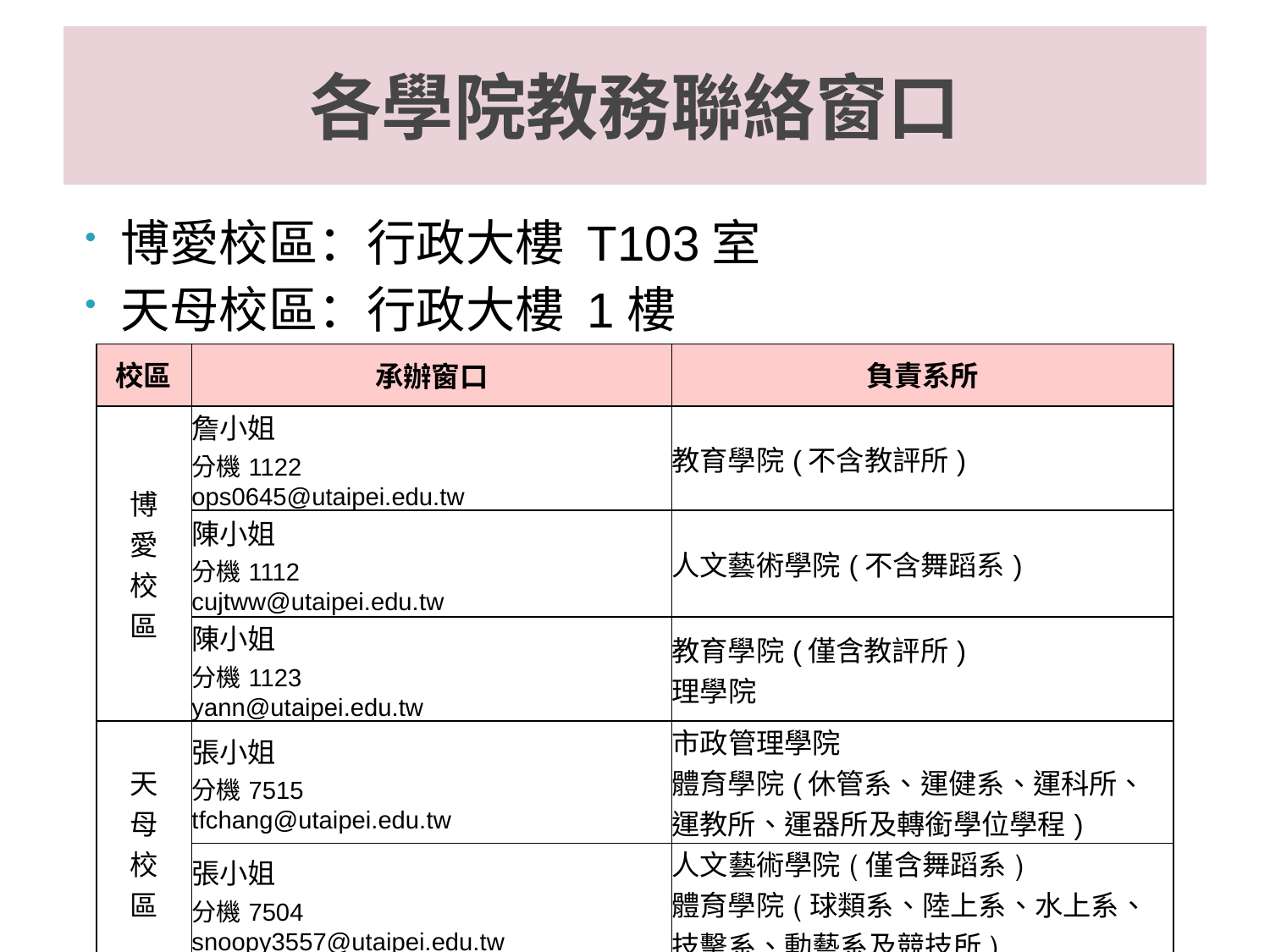

# 各學院教務聯絡窗口
博愛校區：行政大樓 T103室
天母校區：行政大樓 1樓
| 校區 | 承辦窗口 | 負責系所 |
| --- | --- | --- |
| 博 愛 校 區 | 詹小姐 分機1122 ops0645@utaipei.edu.tw | 教育學院(不含教評所) |
|  | 陳小姐 分機1112 cujtww@utaipei.edu.tw | 人文藝術學院(不含舞蹈系) |
|  | 陳小姐 分機1123 yann@utaipei.edu.tw | 教育學院(僅含教評所) 理學院 |
| 天 母 校 區 | 張小姐 分機7515 tfchang@utaipei.edu.tw | 市政管理學院 體育學院(休管系、運健系、運科所、運教所、運器所及轉銜學位學程) |
|  | 張小姐 分機7504 snoopy3557@utaipei.edu.tw | 人文藝術學院(僅含舞蹈系) 體育學院(球類系、陸上系、水上系、技擊系、動藝系及競技所) |